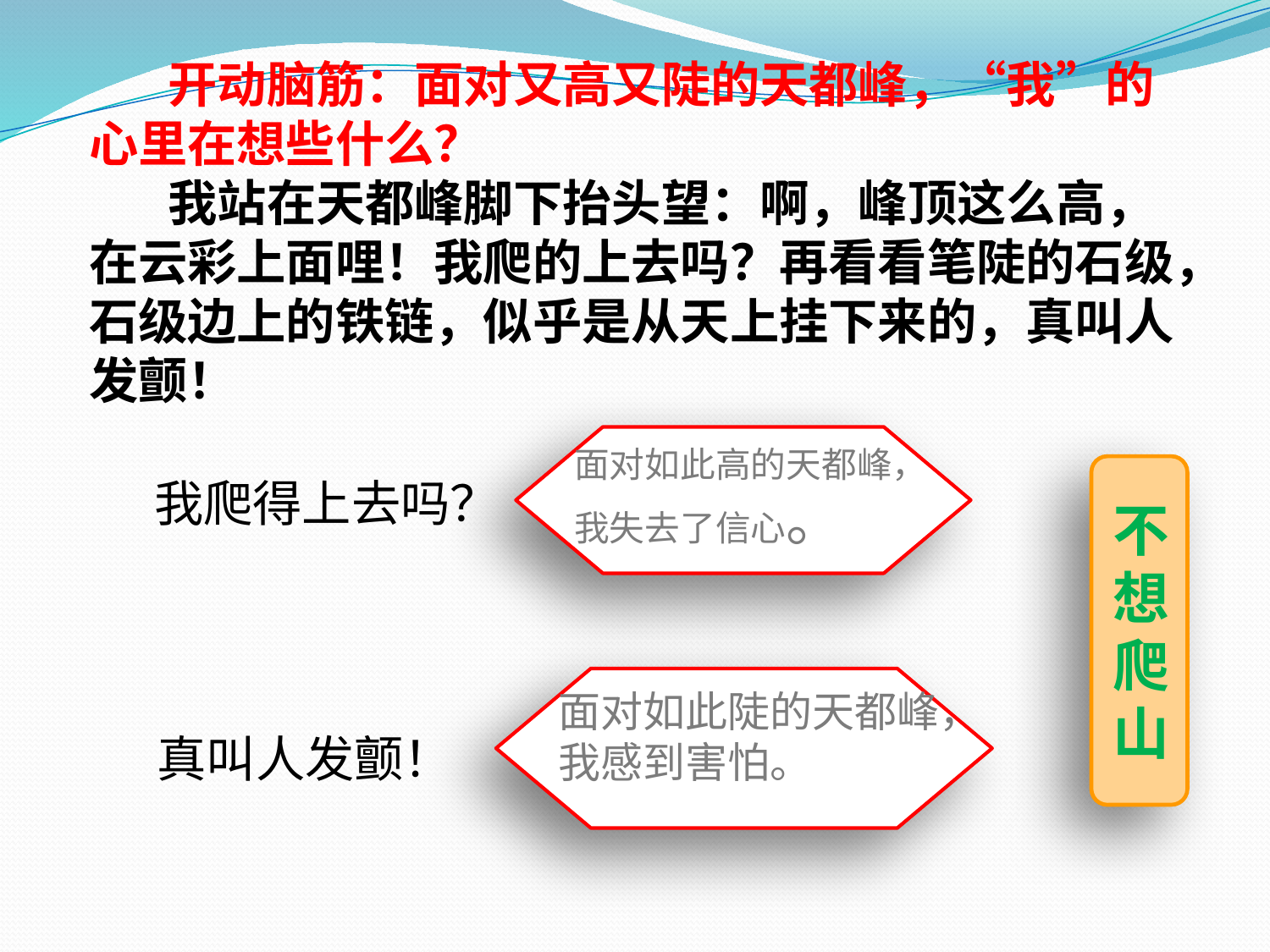

开动脑筋：面对又高又陡的天都峰，“我”的心里在想些什么？
      我站在天都峰脚下抬头望：啊，峰顶这么高，在云彩上面哩！我爬的上去吗？再看看笔陡的石级，石级边上的铁链，似乎是从天上挂下来的，真叫人发颤！

面对如此高的天都峰，我失去了信心。
不想爬山
我爬得上去吗？

面对如此陡的天都峰，我感到害怕。
真叫人发颤！